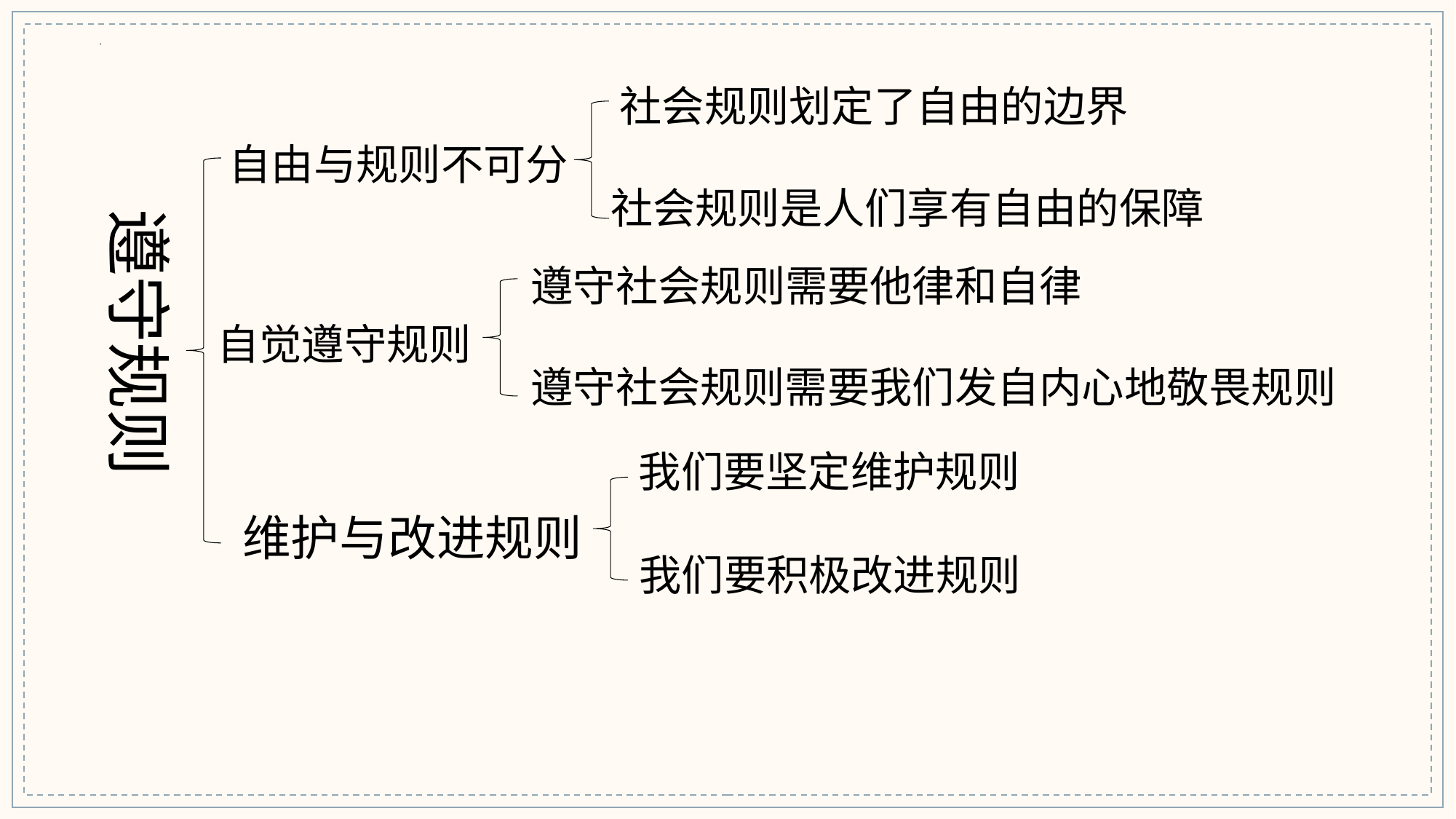

社会规则划定了自由的边界

自由与规则不可分

社会规则是人们享有自由的保障
遵守规则

遵守社会规则需要他律和自律

自觉遵守规则
遵守社会规则需要我们发自内心地敬畏规则

我们要坚定维护规则

维护与改进规则
我们要积极改进规则